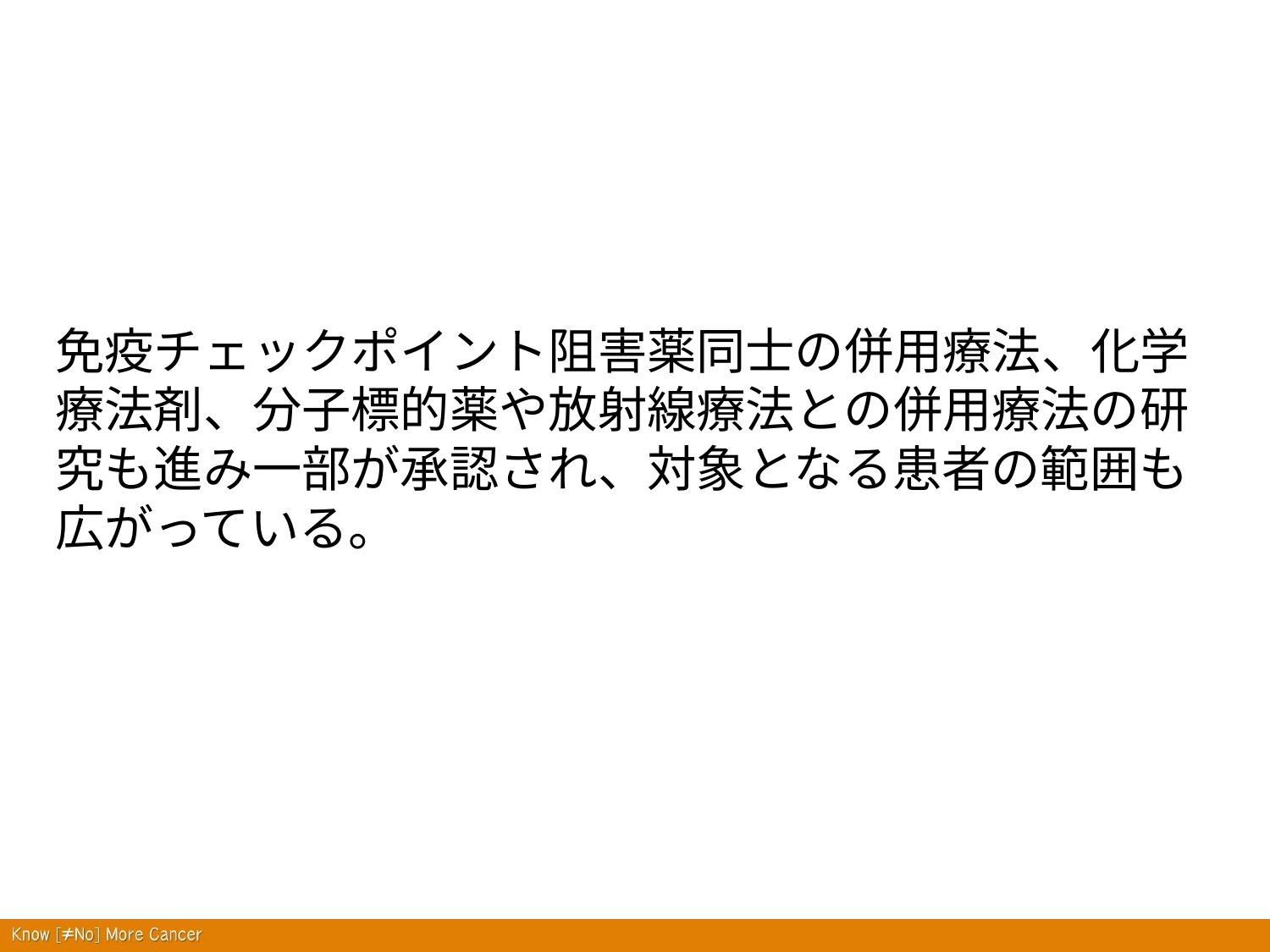

免疫チェックポイント阻害薬同士の併用療法、化学療法剤、分子標的薬や放射線療法との併用療法の研究も進み一部が承認され、対象となる患者の範囲も広がっている。